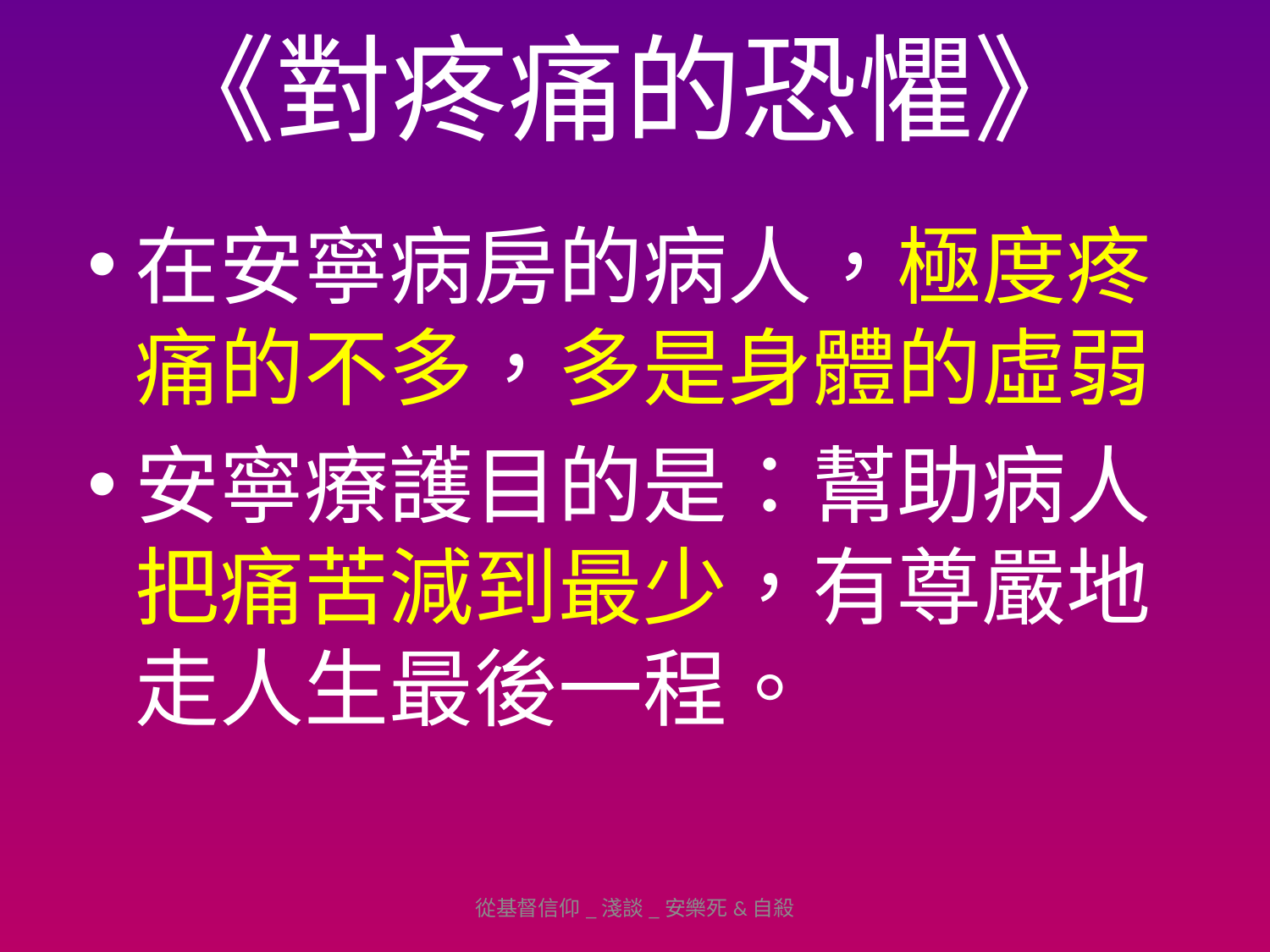

# 《對疼痛的恐懼》
在安寧病房的病人，極度疼痛的不多，多是身體的虛弱
安寧療護目的是：幫助病人把痛苦減到最少，有尊嚴地走人生最後一程。
從基督信仰_淺談_安樂死&自殺